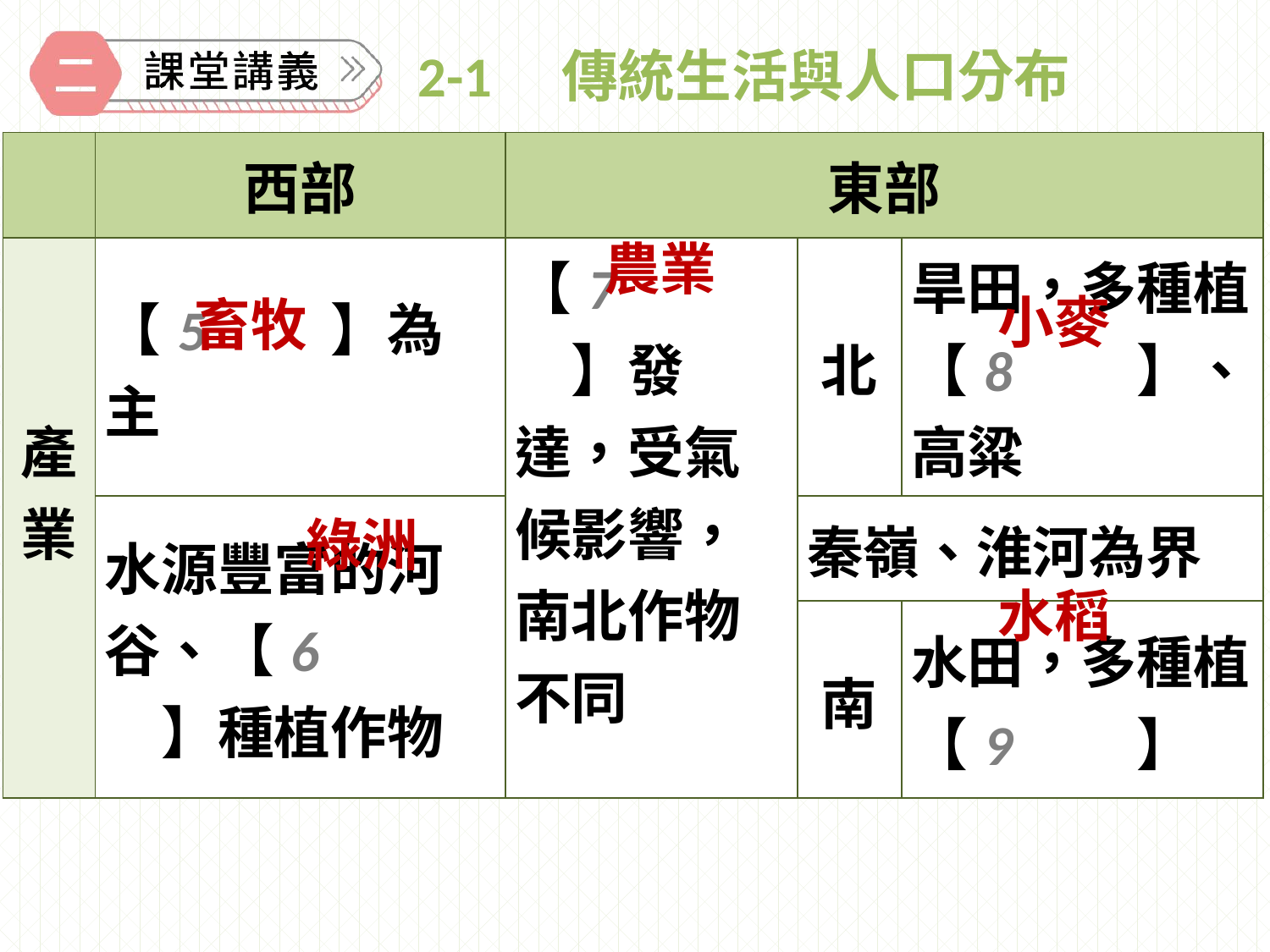

# 2-1　傳統生活與人口分布
|  | 西部 | 東部 |  |  |
| --- | --- | --- | --- | --- |
| 產業 | 【5　　】為主 | 【7　　】發達，受氣候影響，南北作物不同 | 北 | 旱田，多種植【8　　】、高粱 |
|  | 水源豐富的河谷、【6　　】種植作物 |  | 秦嶺、淮河為界 |  |
|  |  |  | 南 | 水田，多種植【9　　】 |
農業
小麥
畜牧
綠洲
水稻